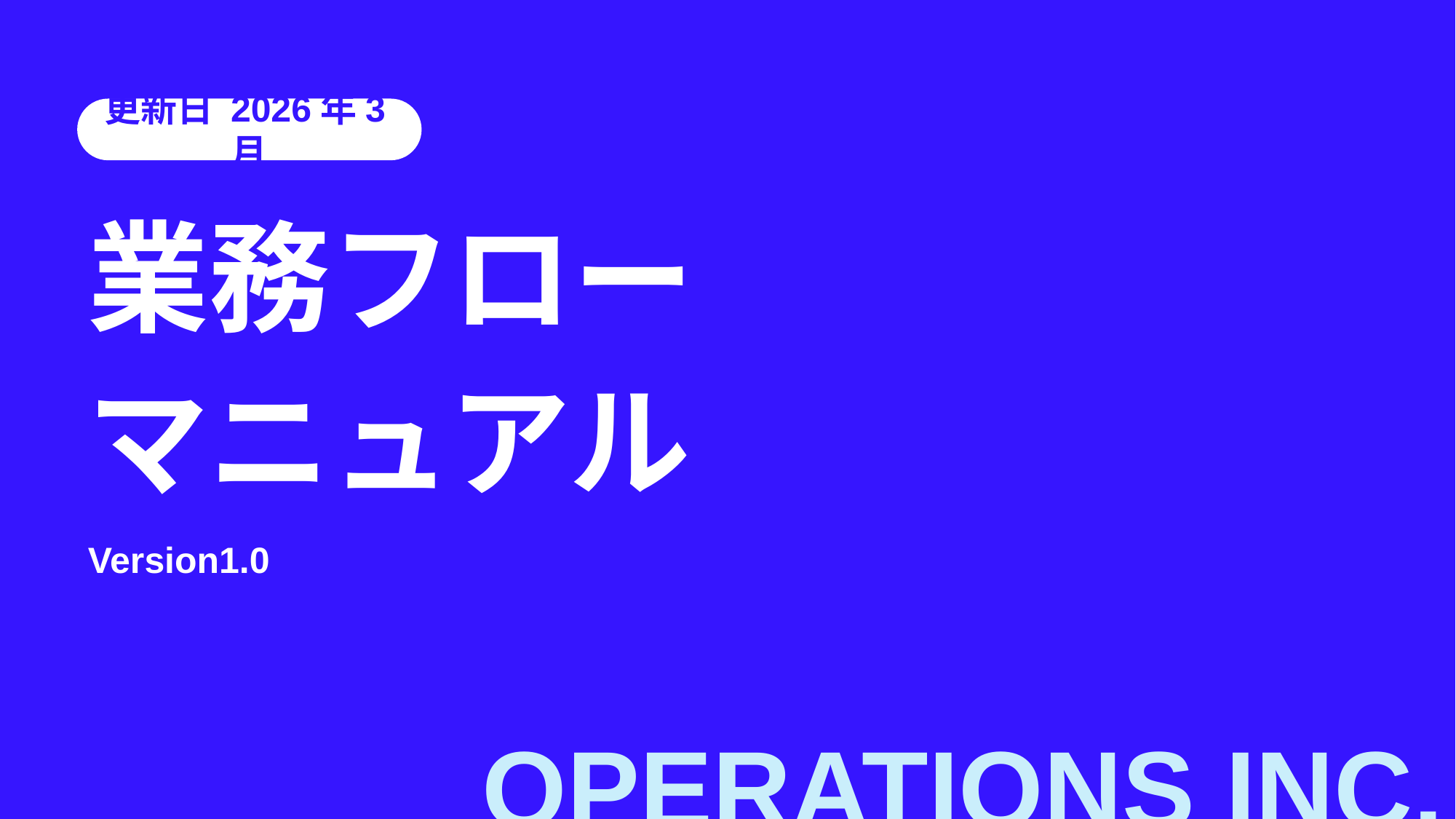

更新日 2026年3月
業務フロー
マニュアル
Version1.0
OPERATIONS INC.